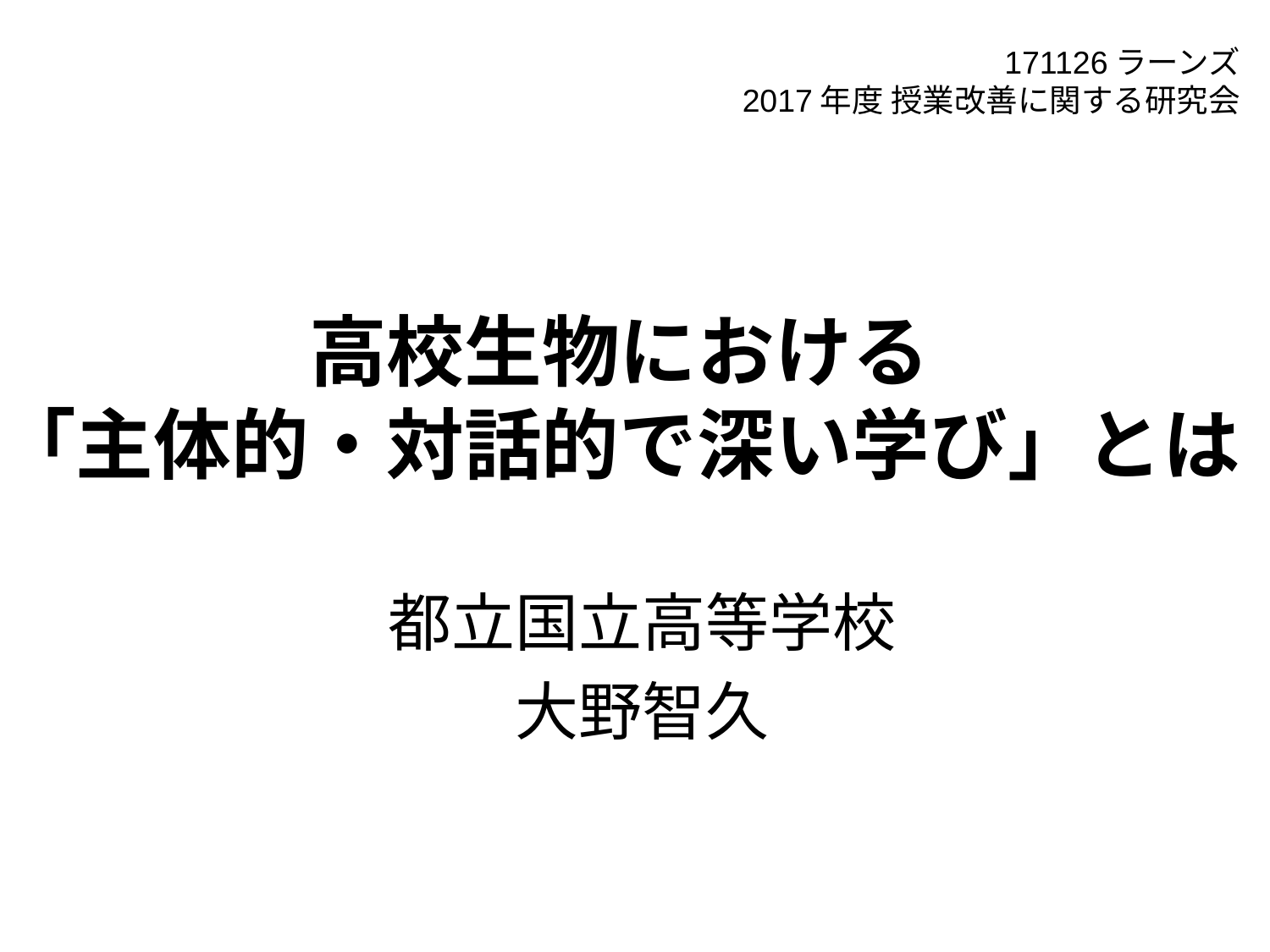

171126ラーンズ
2017年度 授業改善に関する研究会
# 高校生物における 「主体的・対話的で深い学び」とは
都立国立高等学校
大野智久